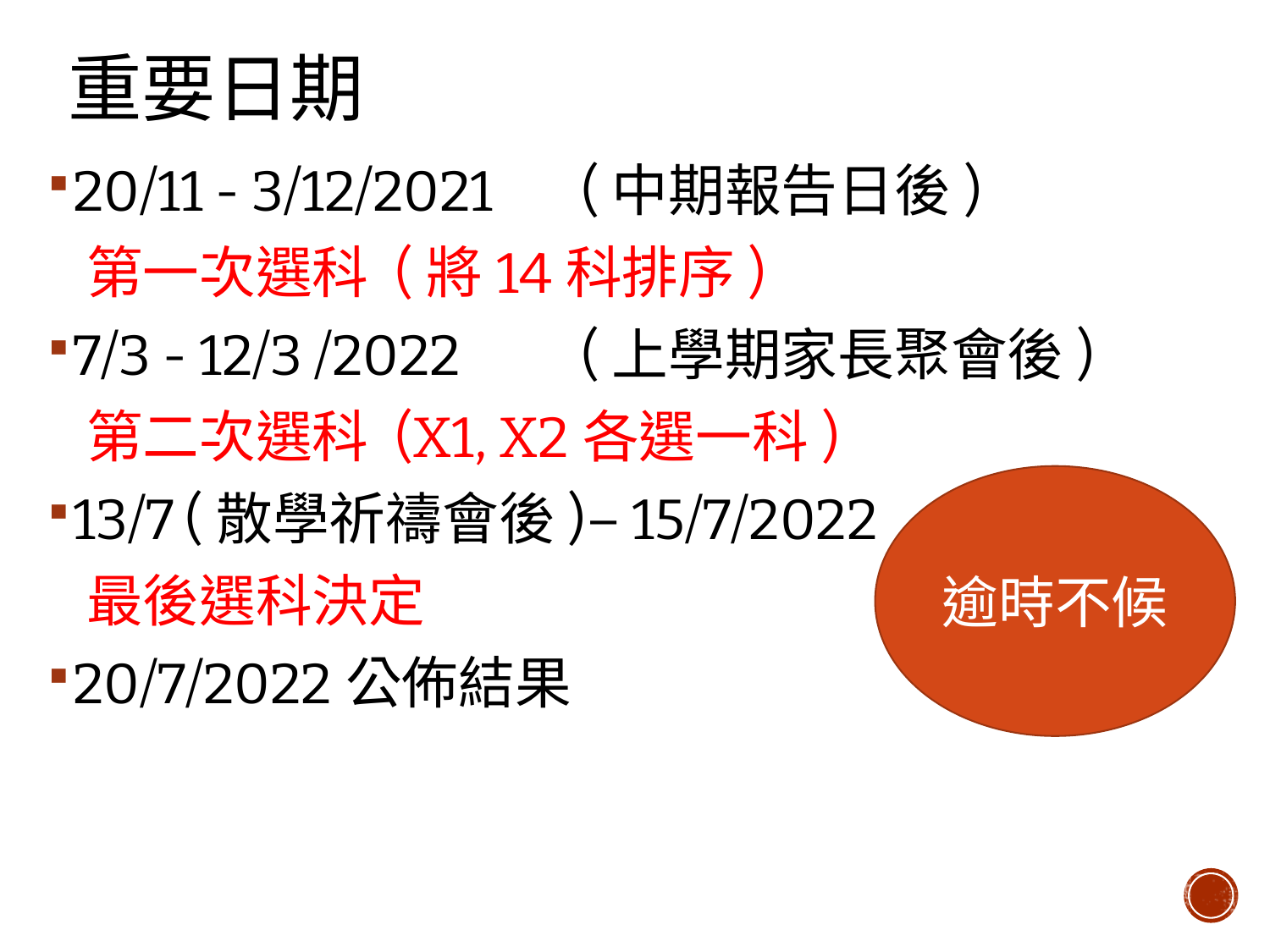

# 重要日期
20/11 - 3/12/2021	(中期報告日後)
  第一次選科 (將14科排序)
7/3 - 12/3 /2022	(上學期家長聚會後)
  第二次選科 (X1, X2各選一科)
13/7 (散學祈禱會後)– 15/7/2022
  最後選科決定
20/7/2022公佈結果
逾時不候